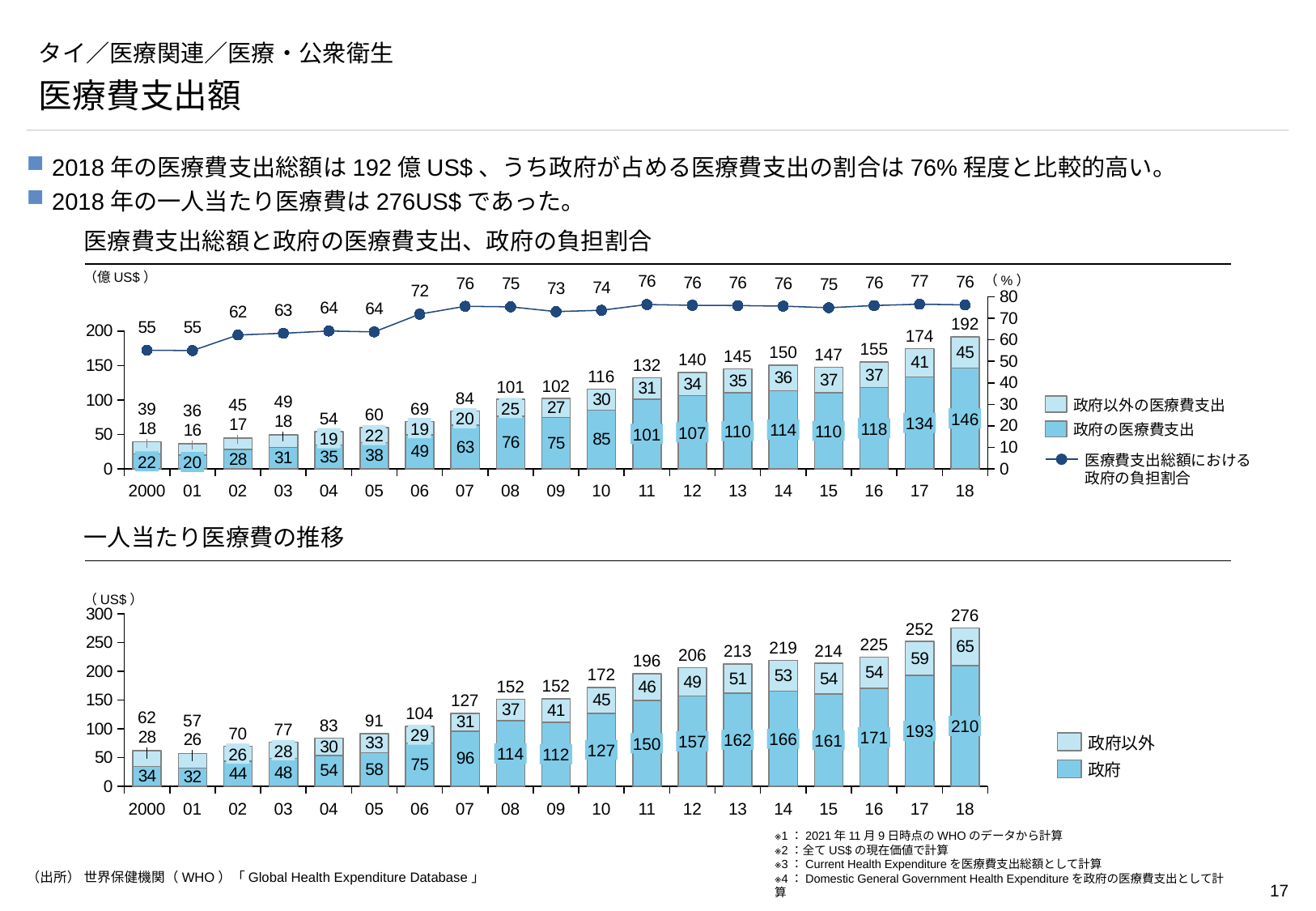

# タイ／医療関連／医療・公衆衛生
医療費支出額
2018年の医療費支出総額は192億US$、うち政府が占める医療費支出の割合は76%程度と比較的高い。
2018年の一人当たり医療費は276US$であった。
医療費支出総額と政府の医療費支出、政府の負担割合
（億US$）

### Chart

| Category |  |
|---|---|
（%）
192

### Chart

| Category |  |  |
|---|---|---|
174
155
150
147
145
140
132
116
102
101
84
49
45
政府以外の医療費支出

69
25
39
36
60
54
20
146
134
19
118
114
政府の医療費支出
110
110

107
101
22
19
医療費支出総額における
政府の負担割合
22
20

2000
01
02
03
04
05
06
07
08
09
10
11
12
13
14
15
16
17
18
一人当たり医療費の推移
（US$）

### Chart

| Category |  |  |
|---|---|---|
276
252
225
219
214
213
206
196
172
152
152
127
104
62
57
91
83
210
77
193
70
29
171
166
162
161
157
政府以外

150
127
28
114
26
112
政府

2000
01
02
03
04
05
06
07
08
09
10
11
12
13
14
15
16
17
18
※1：2021年11月9日時点のWHOのデータから計算
※2：全てUS$の現在価値で計算
※3：Current Health Expenditureを医療費支出総額として計算
※4：Domestic General Government Health Expenditureを政府の医療費支出として計算
（出所） 世界保健機関（WHO）「Global Health Expenditure Database」